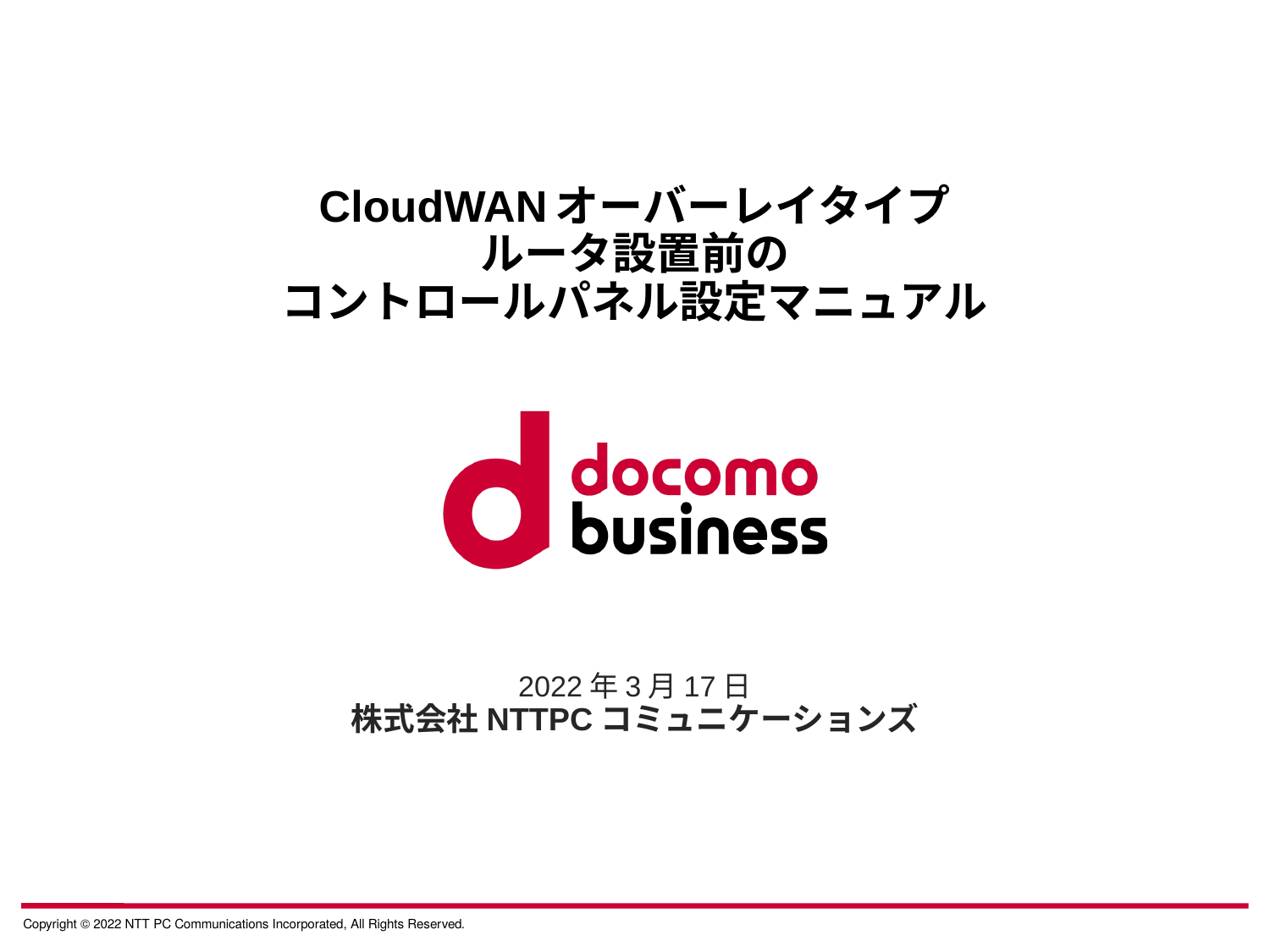

# CloudWANオーバーレイタイプ ルータ設置前の コントロールパネル設定マニュアル
2022年3月17日
株式会社NTTPCコミュニケーションズ